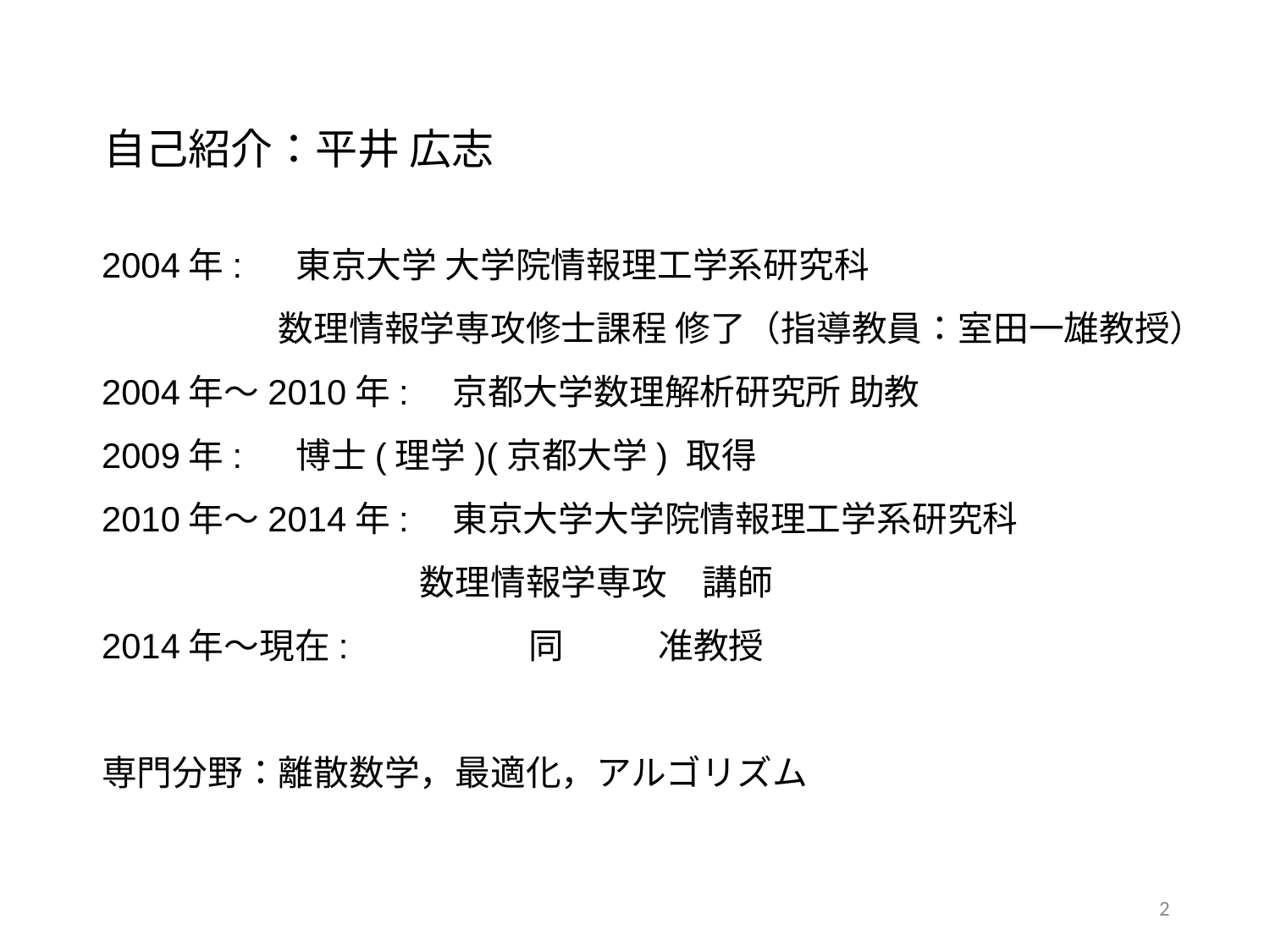

自己紹介：平井 広志
2004年: 　東京大学 大学院情報理工学系研究科
　　　　　数理情報学専攻修士課程 修了（指導教員：室田一雄教授）
2004年〜2010年:　京都大学数理解析研究所 助教
2009年: 　博士(理学)(京都大学) 取得
2010年〜2014年:　東京大学大学院情報理工学系研究科
　　　　　　　　　数理情報学専攻　講師
2014年〜現在:  　               同            准教授

専門分野：離散数学，最適化，アルゴリズム
2